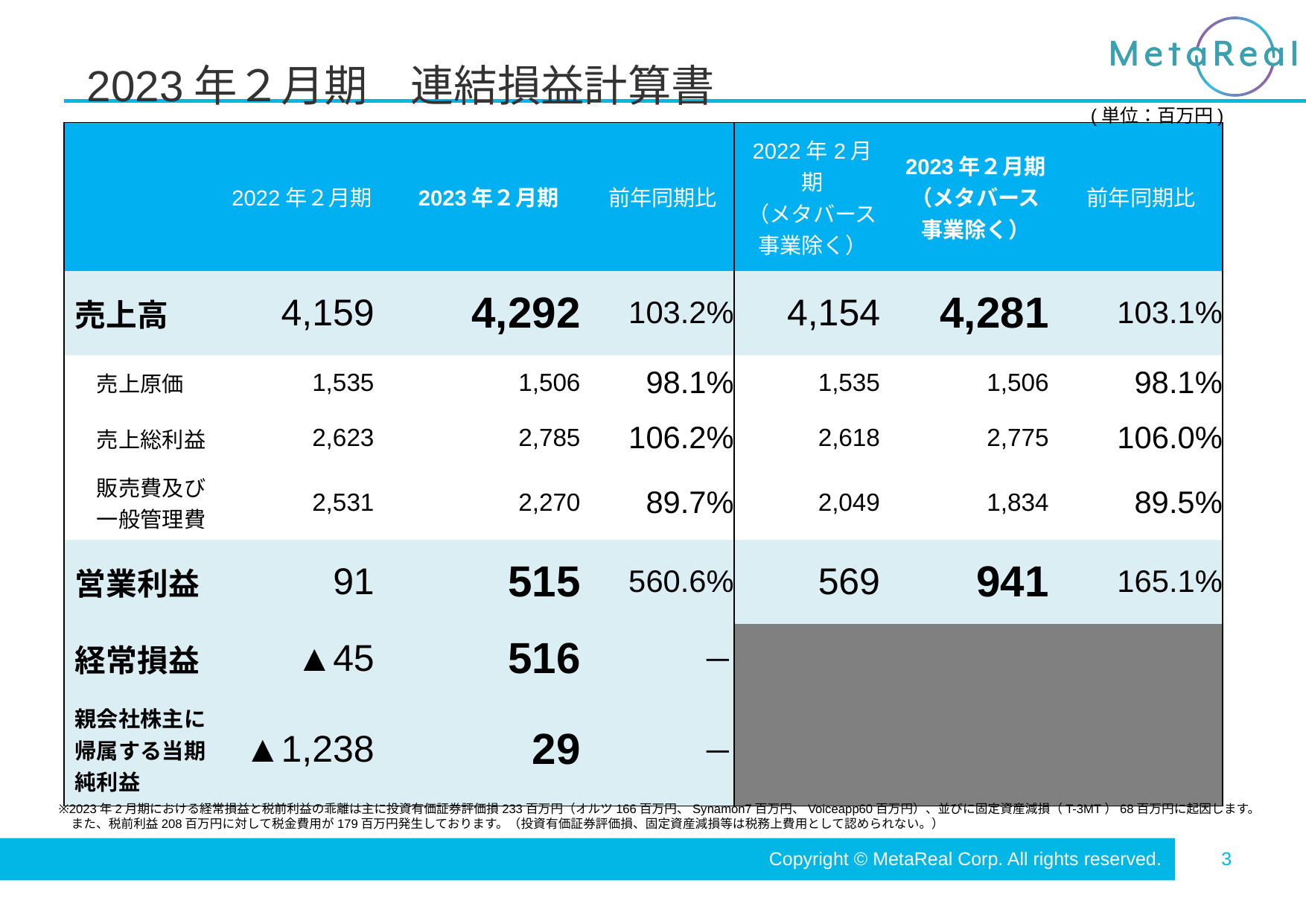

# 2023年２月期　連結損益計算書
(単位：百万円)
|  | 2022年２月期 | 2023年２月期 | 前年同期比 | 2022年2月期 （メタバース事業除く） | 2023年２月期 （メタバース事業除く） | 前年同期比 |
| --- | --- | --- | --- | --- | --- | --- |
| 売上高 | 4,159 | 4,292 | 103.2% | 4,154 | 4,281 | 103.1% |
| 売上原価 | 1,535 | 1,506 | 98.1% | 1,535 | 1,506 | 98.1% |
| 売上総利益 | 2,623 | 2,785 | 106.2% | 2,618 | 2,775 | 106.0% |
| 販売費及び 　一般管理費 | 2,531 | 2,270 | 89.7% | 2,049 | 1,834 | 89.5% |
| 営業利益 | 91 | 515 | 560.6% | 569 | 941 | 165.1% |
| 経常損益 | ▲45 | 516 | － |  |  |  |
| 親会社株主に帰属する当期純利益 | ▲1,238 | 29 | － |  |  |  |
※2023年2月期における経常損益と税前利益の乖離は主に投資有価証券評価損233百万円（オルツ166百万円、Synamon7百万円、Voiceapp60百万円）、並びに固定資産減損（T-3MT）68百万円に起因します。
　また、税前利益208百万円に対して税金費用が179百万円発生しております。（投資有価証券評価損、固定資産減損等は税務上費用として認められない。）
Copyright © MetaReal Corp. All rights reserved.
3